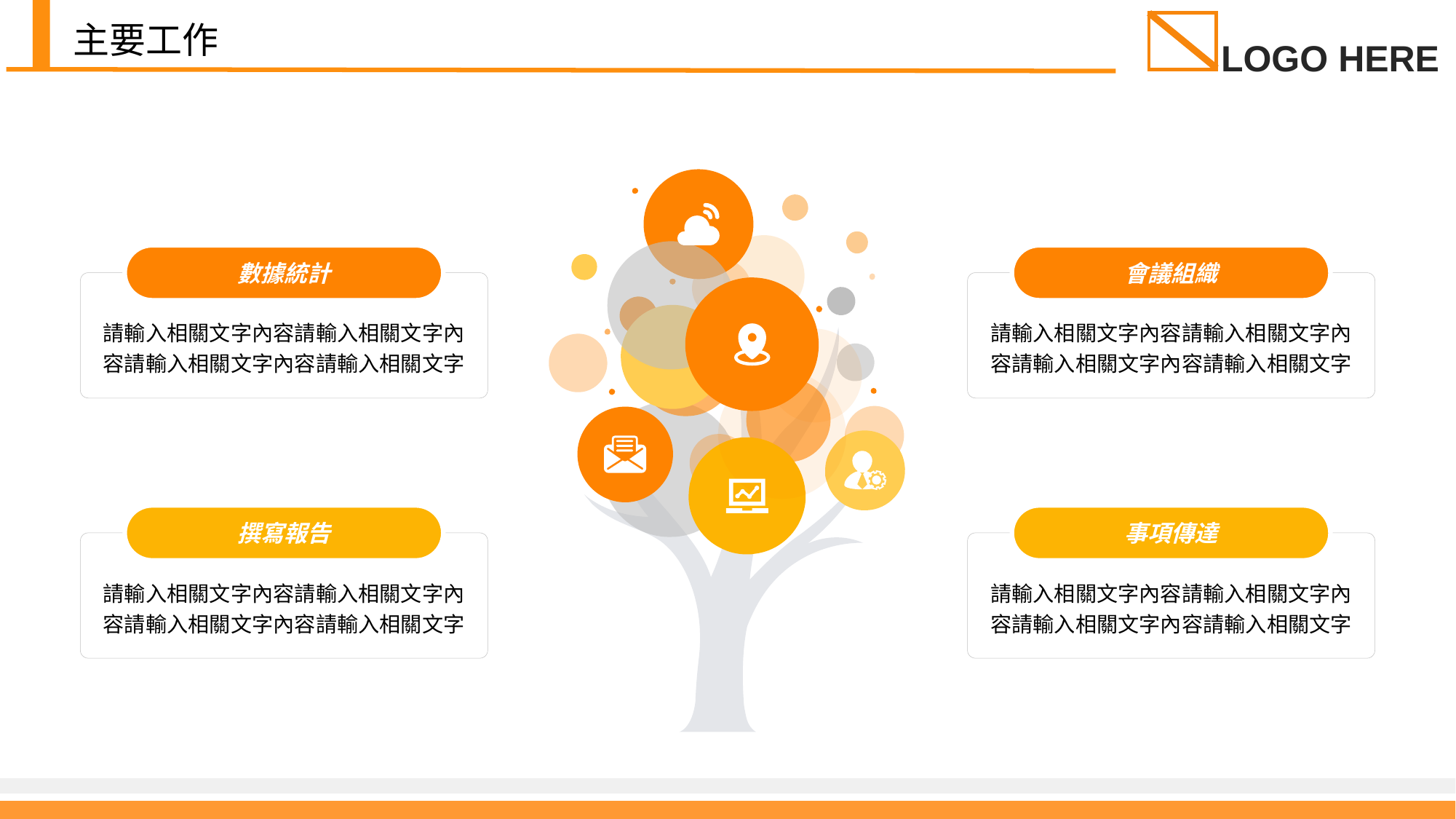

主要工作

數據統計

請輸入相關文字內容請輸入相關文字內容請輸入相關文字內容請輸入相關文字
會議組織

請輸入相關文字內容請輸入相關文字內容請輸入相關文字內容請輸入相關文字

撰寫報告

請輸入相關文字內容請輸入相關文字內容請輸入相關文字內容請輸入相關文字
事項傳達

請輸入相關文字內容請輸入相關文字內容請輸入相關文字內容請輸入相關文字